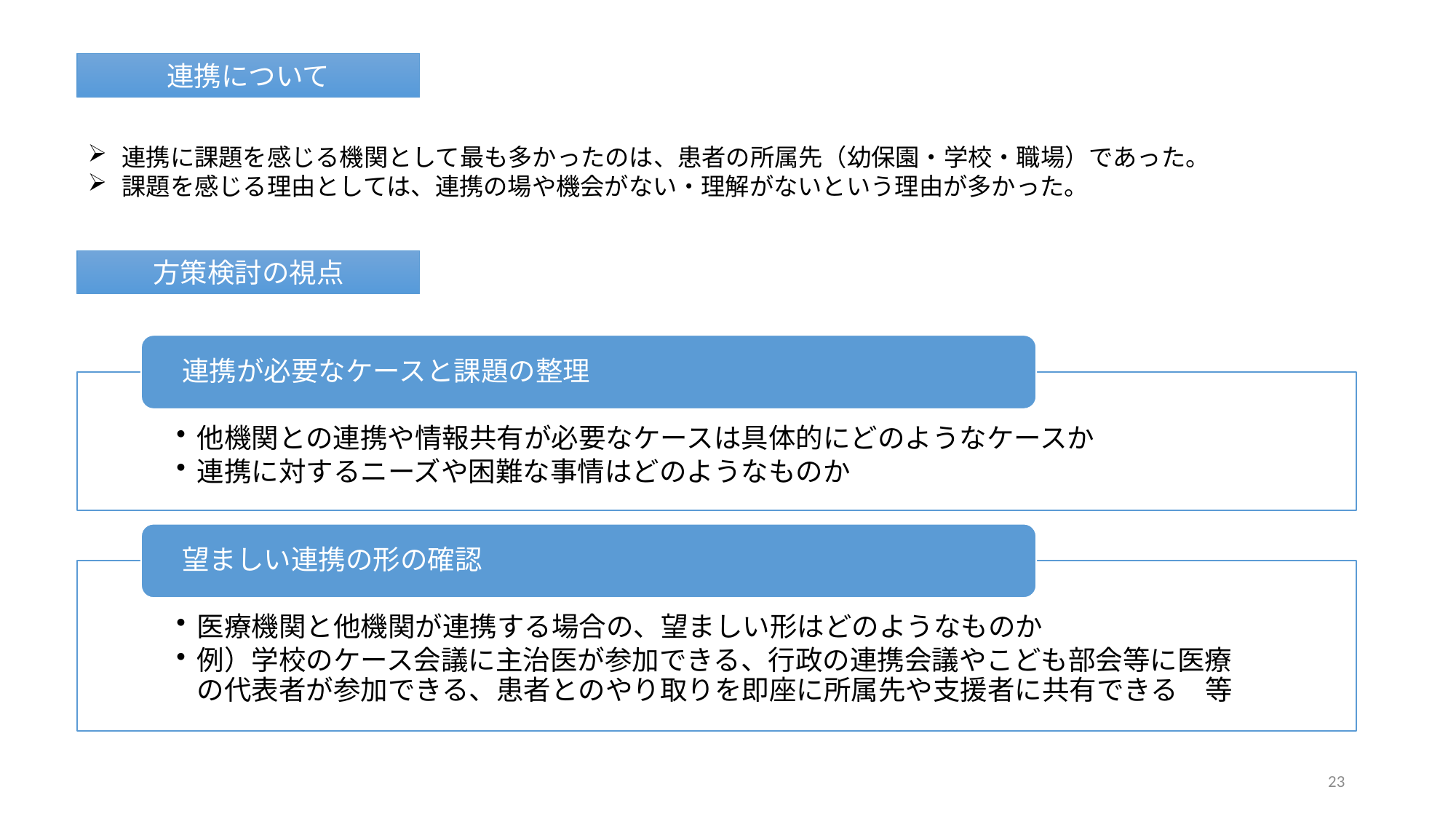

連携について
連携に課題を感じる機関として最も多かったのは、患者の所属先（幼保園・学校・職場）であった。
課題を感じる理由としては、連携の場や機会がない・理解がないという理由が多かった。

方策検討の視点
他機関との連携や情報共有が必要なケースは具体的にどのようなケースか
連携に対するニーズや困難な事情はどのようなものか
連携が必要なケースと課題の整理
医療機関と他機関が連携する場合の、望ましい形はどのようなものか
例）学校のケース会議に主治医が参加できる、行政の連携会議やこども部会等に医療の代表者が参加できる、患者とのやり取りを即座に所属先や支援者に共有できる　等
望ましい連携の形の確認
23